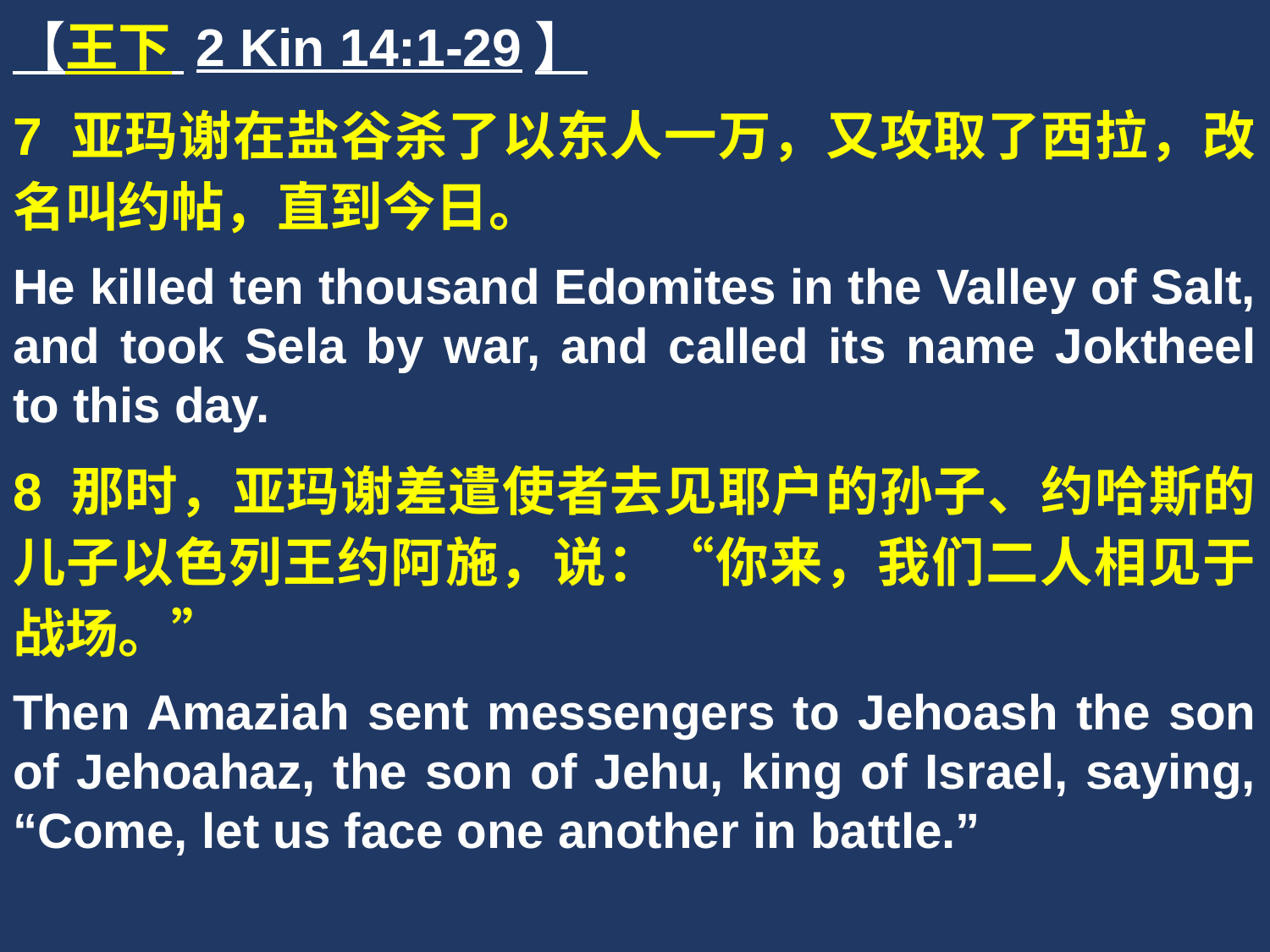

【王下 2 Kin 14:1-29】
7 亚玛谢在盐谷杀了以东人一万，又攻取了西拉，改名叫约帖，直到今日。
He killed ten thousand Edomites in the Valley of Salt, and took Sela by war, and called its name Joktheel to this day.
8 那时，亚玛谢差遣使者去见耶户的孙子、约哈斯的儿子以色列王约阿施，说：“你来，我们二人相见于战场。”
Then Amaziah sent messengers to Jehoash the son of Jehoahaz, the son of Jehu, king of Israel, saying, “Come, let us face one another in battle.”